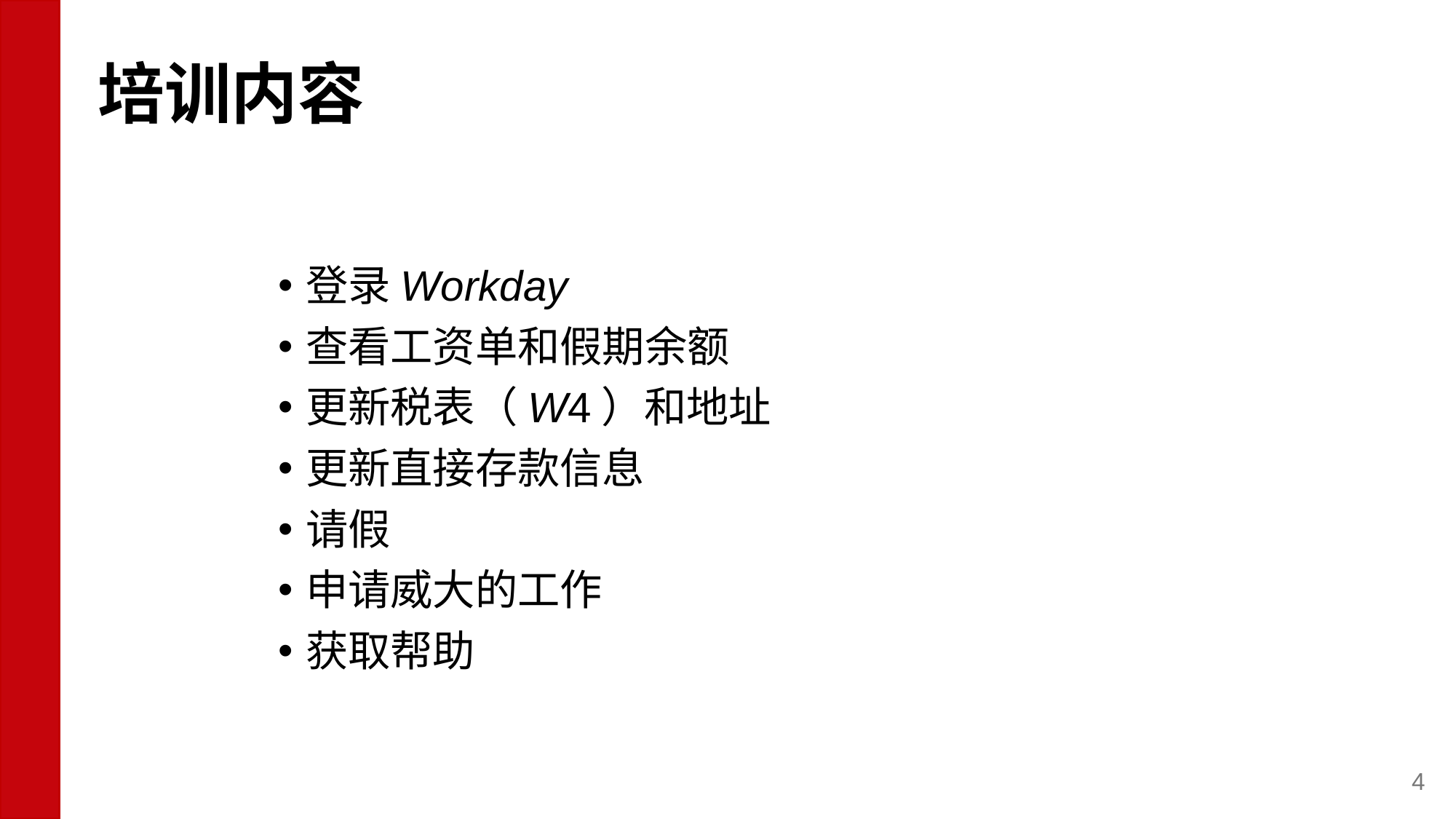

# 培训内容
登录Workday
查看工资单和假期余额
更新税表（W4）和地址
更新直接存款信息
请假
申请威大的工作
获取帮助
4